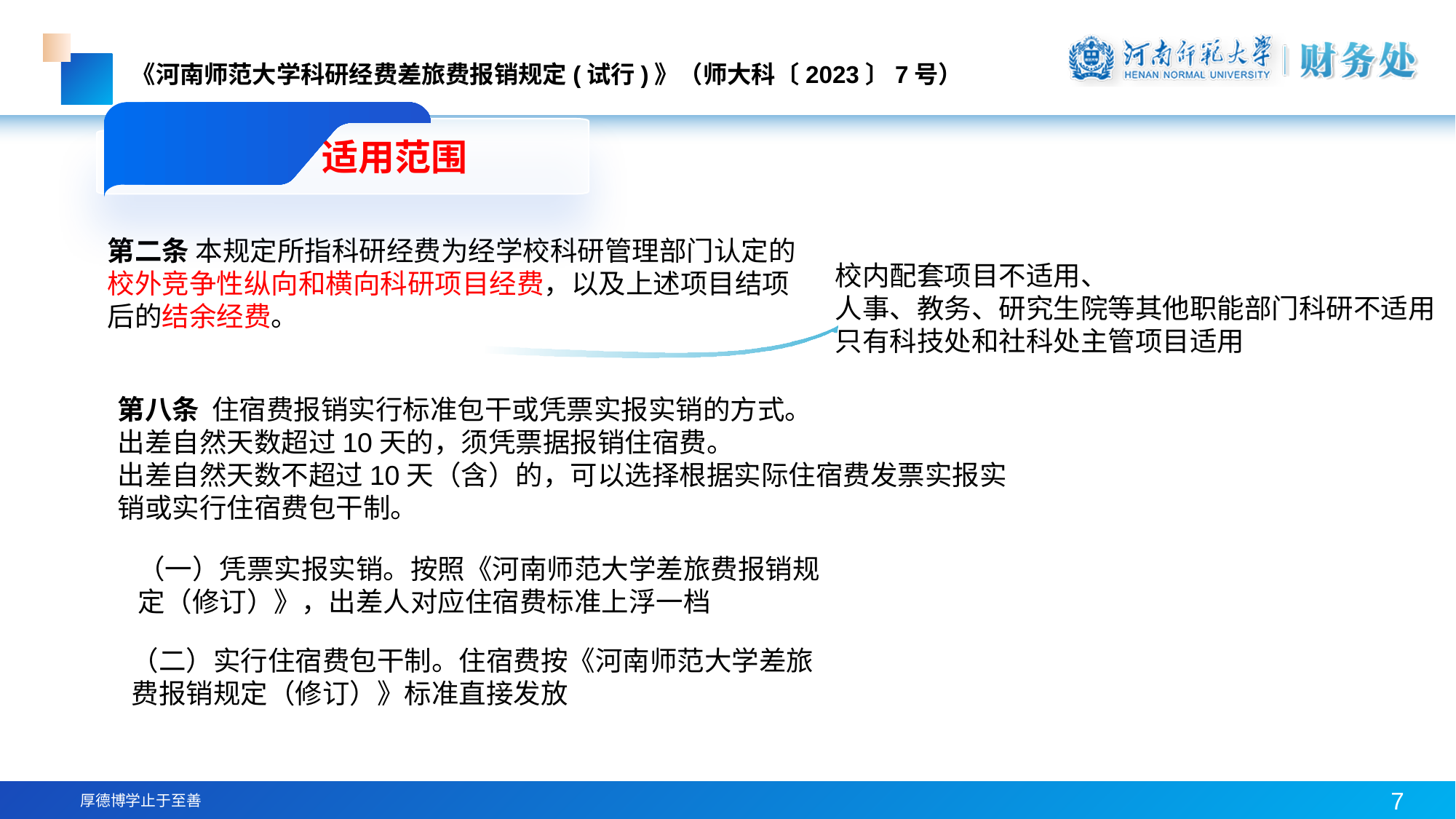

《河南师范大学科研经费差旅费报销规定(试行)》（师大科〔2023〕7号）

适用范围
第二条 本规定所指科研经费为经学校科研管理部门认定的校外竞争性纵向和横向科研项目经费，以及上述项目结项后的结余经费。
校内配套项目不适用、
人事、教务、研究生院等其他职能部门科研不适用
只有科技处和社科处主管项目适用

第八条  住宿费报销实行标准包干或凭票实报实销的方式。
出差自然天数超过10天的，须凭票据报销住宿费。
出差自然天数不超过10天（含）的，可以选择根据实际住宿费发票实报实销或实行住宿费包干制。
（一）凭票实报实销。按照《河南师范大学差旅费报销规定（修订）》，出差人对应住宿费标准上浮一档
（二）实行住宿费包干制。住宿费按《河南师范大学差旅费报销规定（修订）》标准直接发放